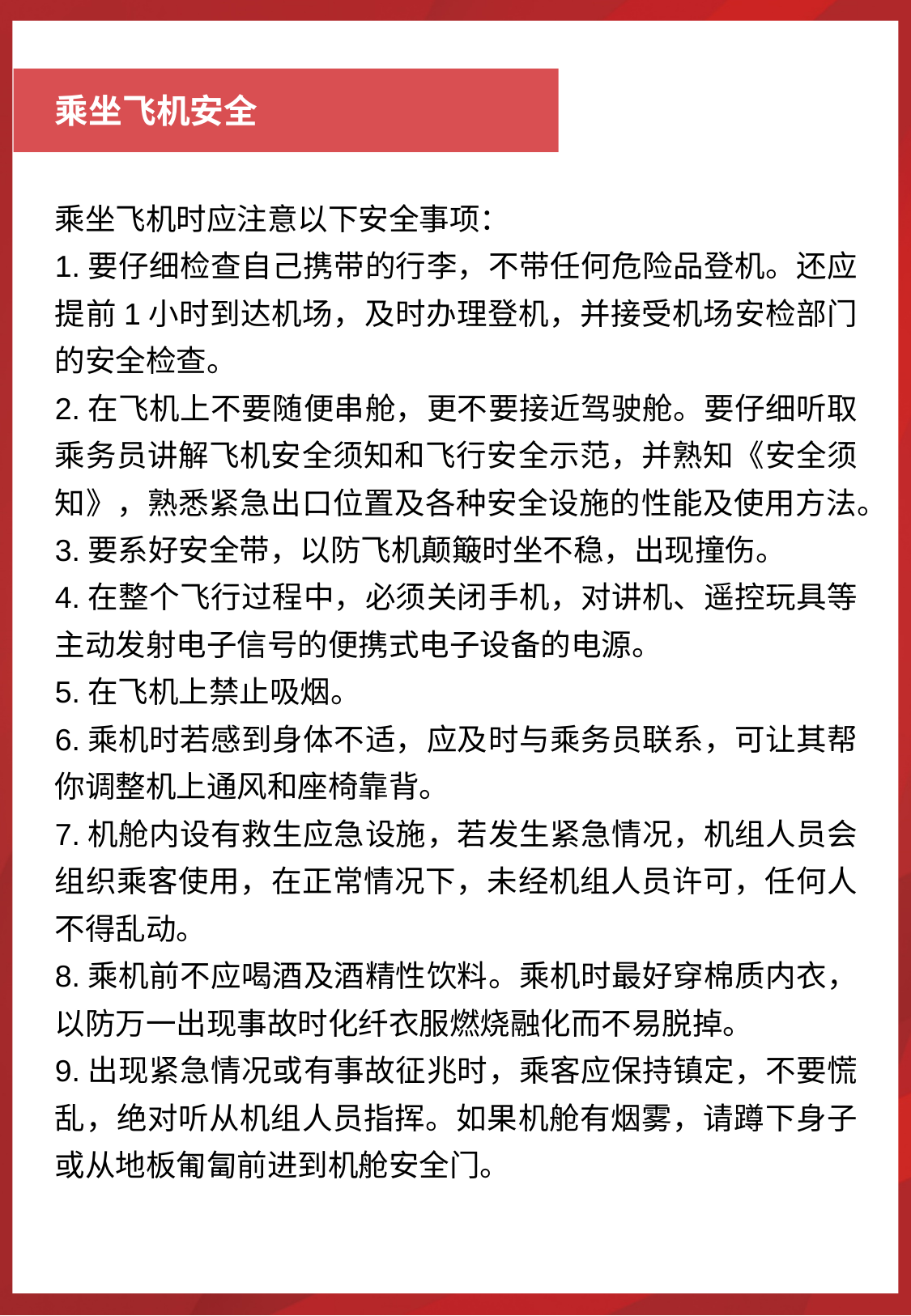

乘坐飞机安全
乘坐飞机时应注意以下安全事项：
1.要仔细检查自己携带的行李，不带任何危险品登机。还应提前1小时到达机场，及时办理登机，并接受机场安检部门的安全检查。
2.在飞机上不要随便串舱，更不要接近驾驶舱。要仔细听取乘务员讲解飞机安全须知和飞行安全示范，并熟知《安全须知》，熟悉紧急出口位置及各种安全设施的性能及使用方法。
3.要系好安全带，以防飞机颠簸时坐不稳，出现撞伤。
4.在整个飞行过程中，必须关闭手机，对讲机、遥控玩具等主动发射电子信号的便携式电子设备的电源。
5.在飞机上禁止吸烟。
6.乘机时若感到身体不适，应及时与乘务员联系，可让其帮你调整机上通风和座椅靠背。
7.机舱内设有救生应急设施，若发生紧急情况，机组人员会组织乘客使用，在正常情况下，未经机组人员许可，任何人不得乱动。
8.乘机前不应喝酒及酒精性饮料。乘机时最好穿棉质内衣，以防万一出现事故时化纤衣服燃烧融化而不易脱掉。
9.出现紧急情况或有事故征兆时，乘客应保持镇定，不要慌乱，绝对听从机组人员指挥。如果机舱有烟雾，请蹲下身子或从地板匍匐前进到机舱安全门。